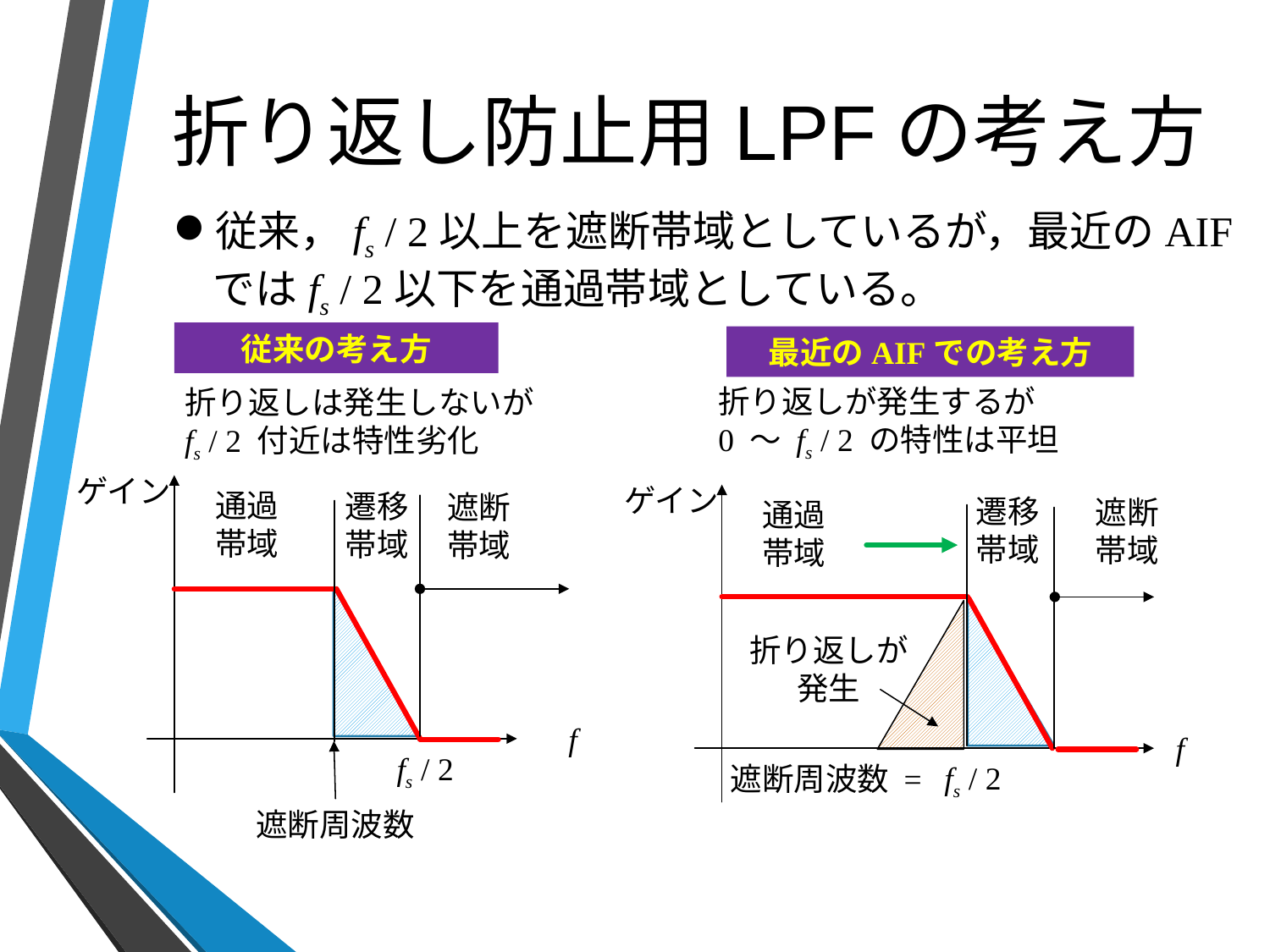

# 折り返し防止用LPFの考え方
従来，fs / 2以上を遮断帯域としているが，最近のAIFではfs / 2以下を通過帯域としている。
従来の考え方
最近のAIFでの考え方
折り返しが発生するが
0 ～ fs / 2 の特性は平坦
折り返しは発生しないが
fs / 2 付近は特性劣化
ゲイン
f
fs / 2
通過
帯域
遷移
帯域
遮断
帯域

遮断周波数
ゲイン
f
fs / 2
遷移
帯域
遮断
帯域
通過
帯域

遮断周波数 =

折り返しが
発生